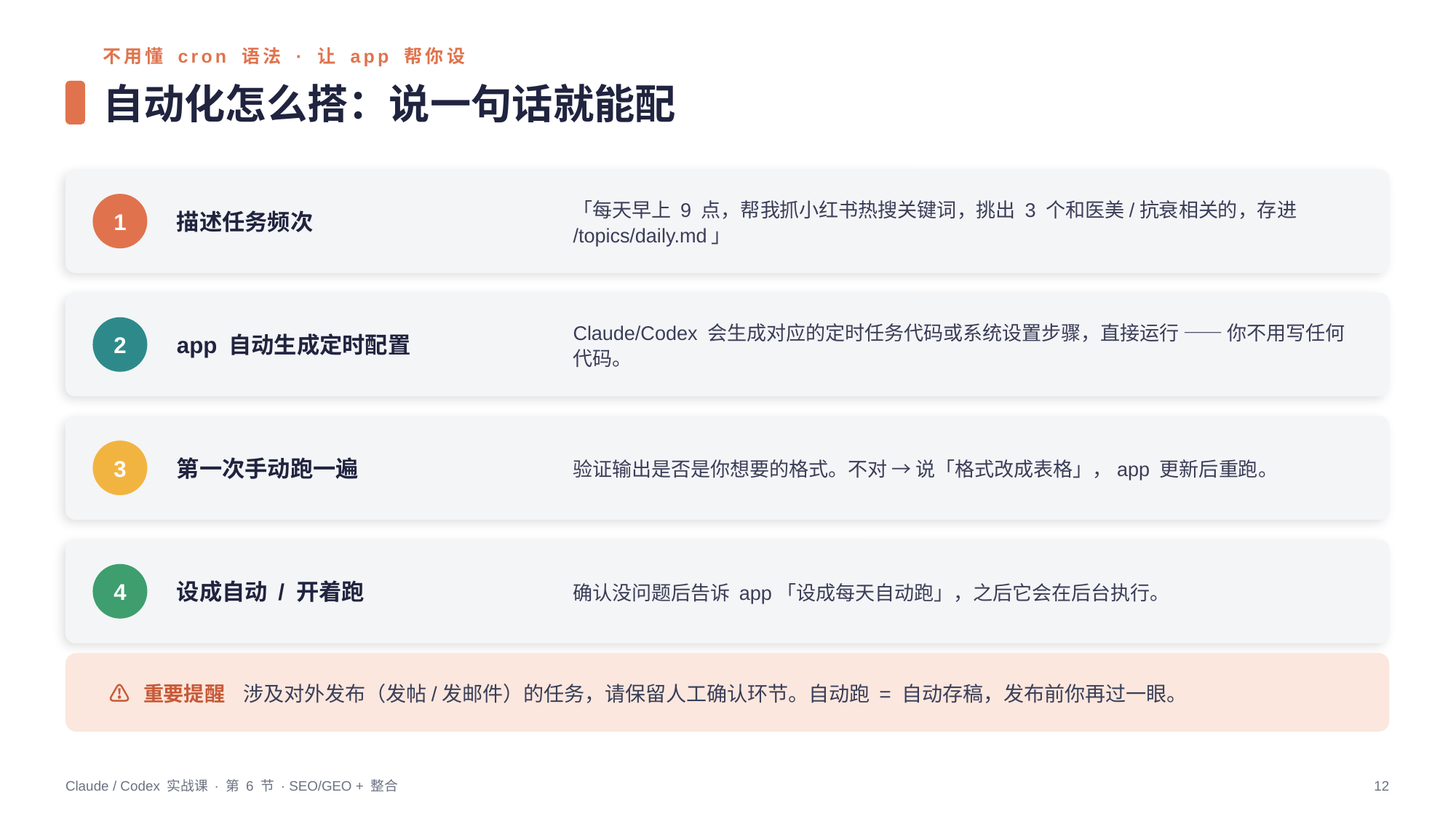

不用懂 cron 语法 · 让 app 帮你设
自动化怎么搭：说一句话就能配

描述任务频次
「每天早上 9 点，帮我抓小红书热搜关键词，挑出 3 个和医美/抗衰相关的，存进 /topics/daily.md」

1

app 自动生成定时配置
Claude/Codex 会生成对应的定时任务代码或系统设置步骤，直接运行 —— 你不用写任何代码。

2

第一次手动跑一遍
验证输出是否是你想要的格式。不对 → 说「格式改成表格」，app 更新后重跑。

3

设成自动 / 开着跑
确认没问题后告诉 app「设成每天自动跑」，之后它会在后台执行。

4

⚠  重要提醒    涉及对外发布（发帖/发邮件）的任务，请保留人工确认环节。自动跑 = 自动存稿，发布前你再过一眼。
Claude / Codex 实战课 · 第 6 节 · SEO/GEO + 整合
12